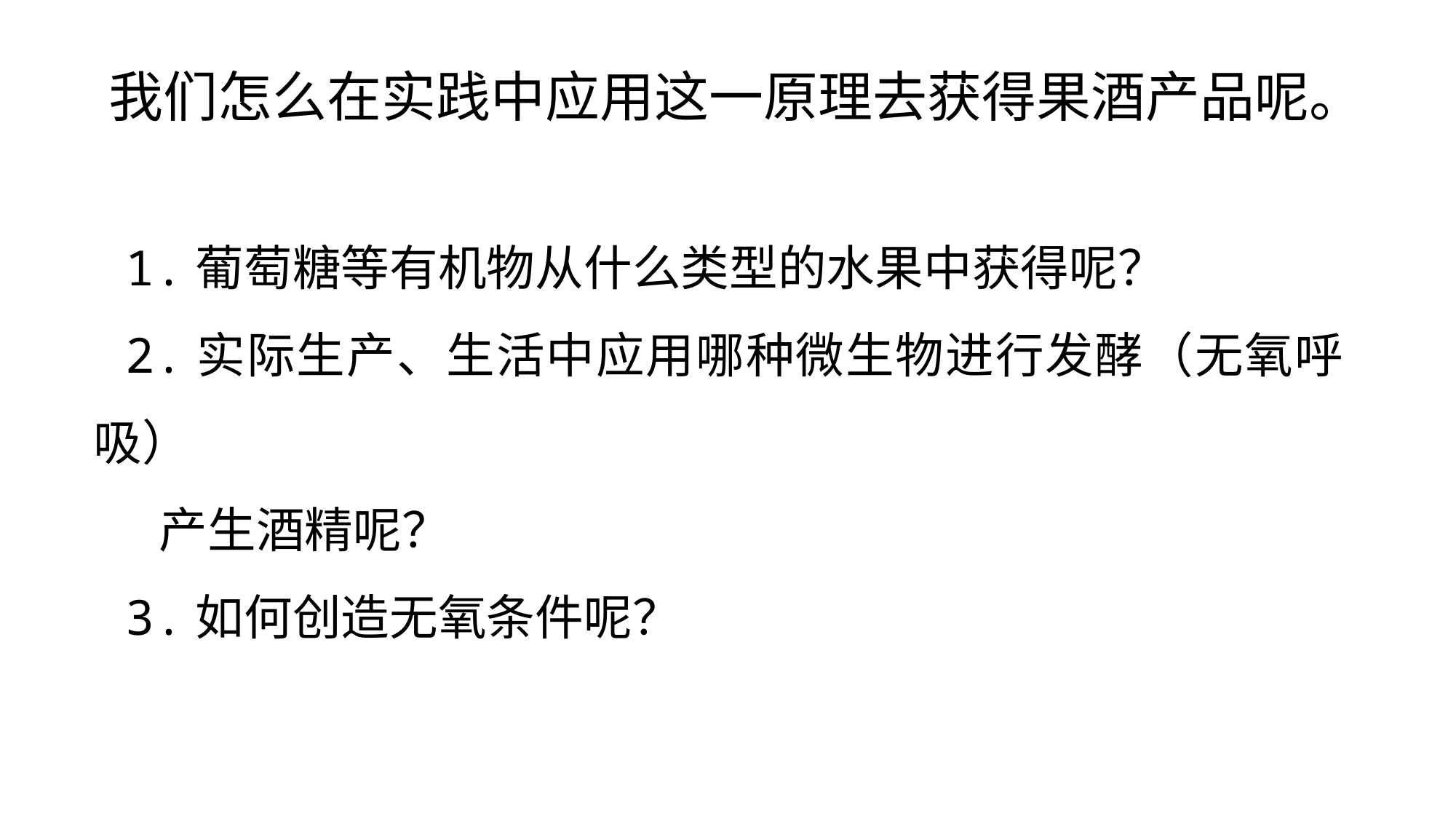

我们怎么在实践中应用这一原理去获得果酒产品呢。
1.葡萄糖等有机物从什么类型的水果中获得呢？
2.实际生产、生活中应用哪种微生物进行发酵（无氧呼吸）
  产生酒精呢？
3.如何创造无氧条件呢？